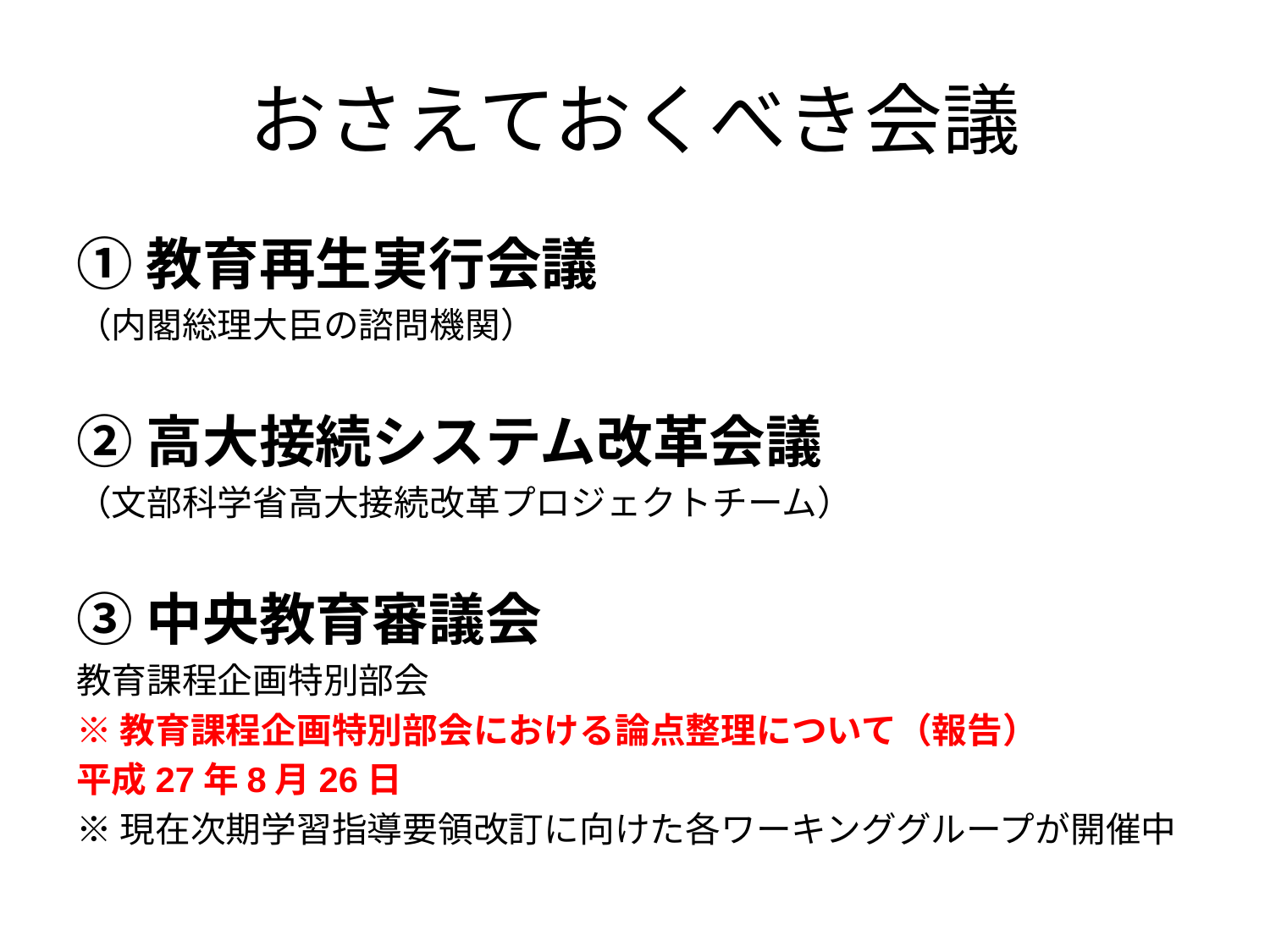

# おさえておくべき会議
①教育再生実行会議
（内閣総理大臣の諮問機関）

②高大接続システム改革会議
（文部科学省高大接続改革プロジェクトチーム）

③中央教育審議会
教育課程企画特別部会
※教育課程企画特別部会における論点整理について（報告）
平成27年8月26日
※現在次期学習指導要領改訂に向けた各ワーキンググループが開催中